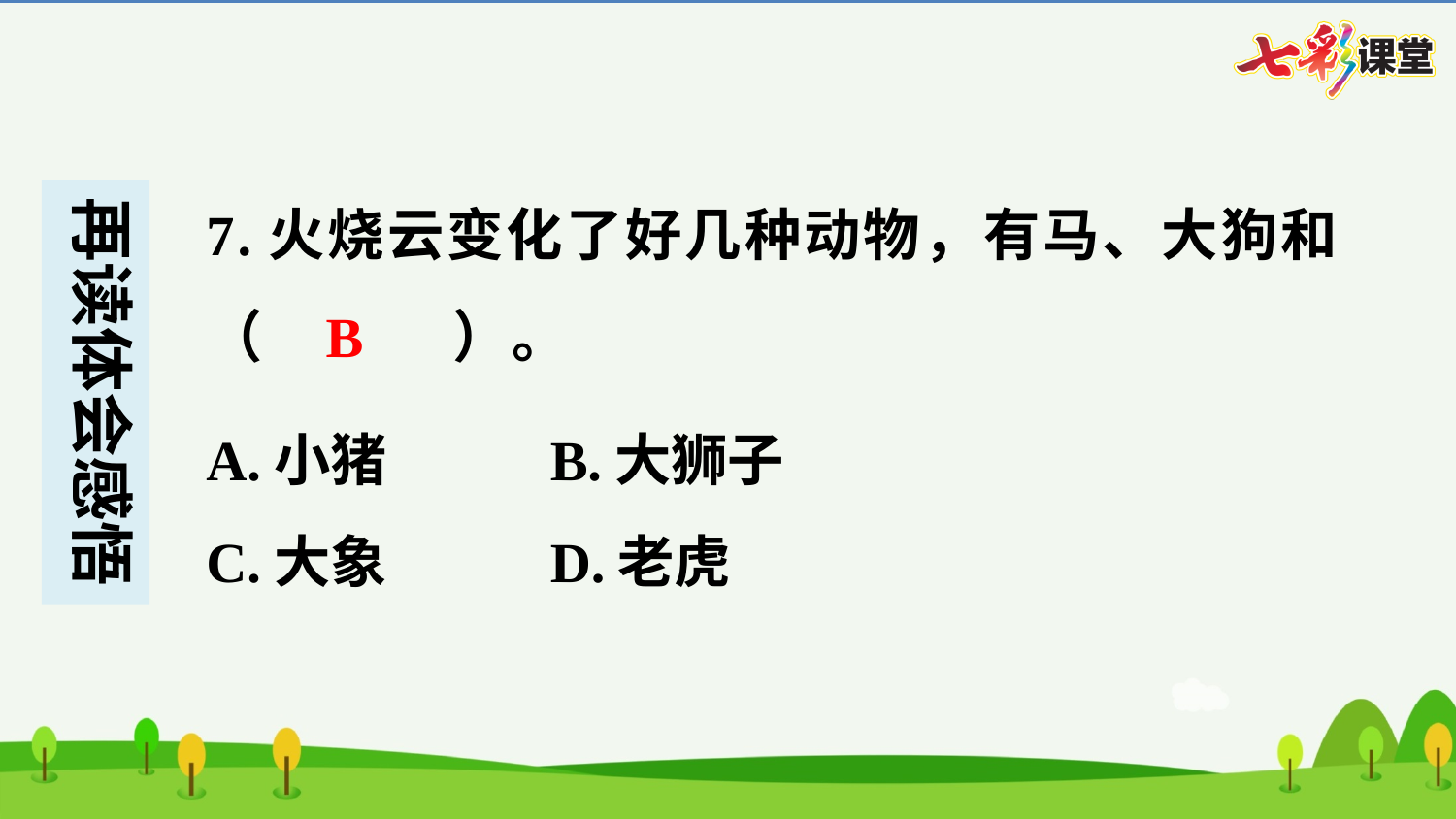

7.火烧云变化了好几种动物，有马、大狗和（　B　）。
B
| A.小猪 | B.大狮子 |
| --- | --- |
| C.大象 | D.老虎 |